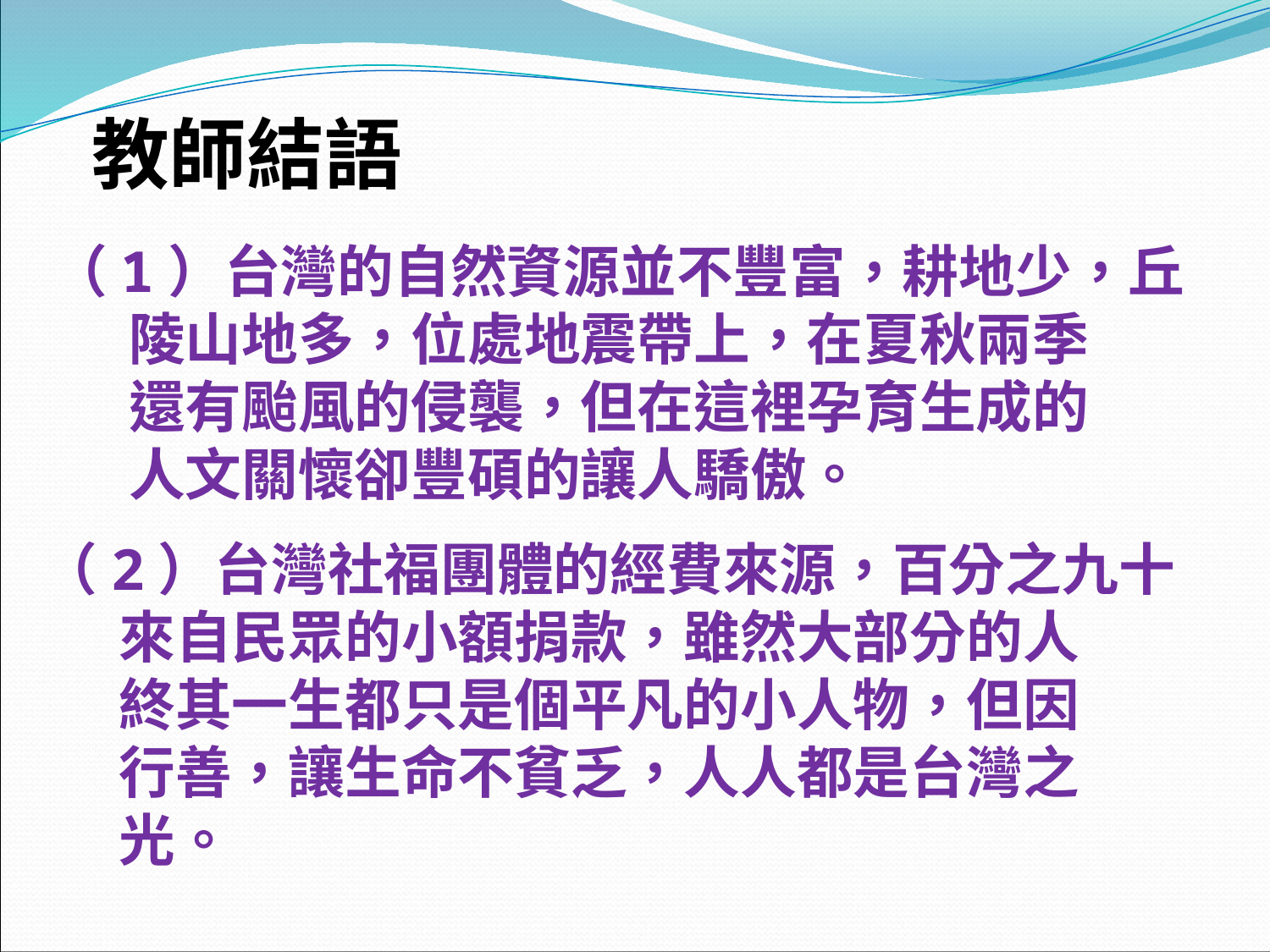

教師結語
（1）台灣的自然資源並不豐富，耕地少，丘
     陵山地多，位處地震帶上，在夏秋兩季
     還有颱風的侵襲，但在這裡孕育生成的
     人文關懷卻豐碩的讓人驕傲。
（2）台灣社福團體的經費來源，百分之九十
     來自民眾的小額捐款，雖然大部分的人
     終其一生都只是個平凡的小人物，但因
     行善，讓生命不貧乏，人人都是台灣之
     光。